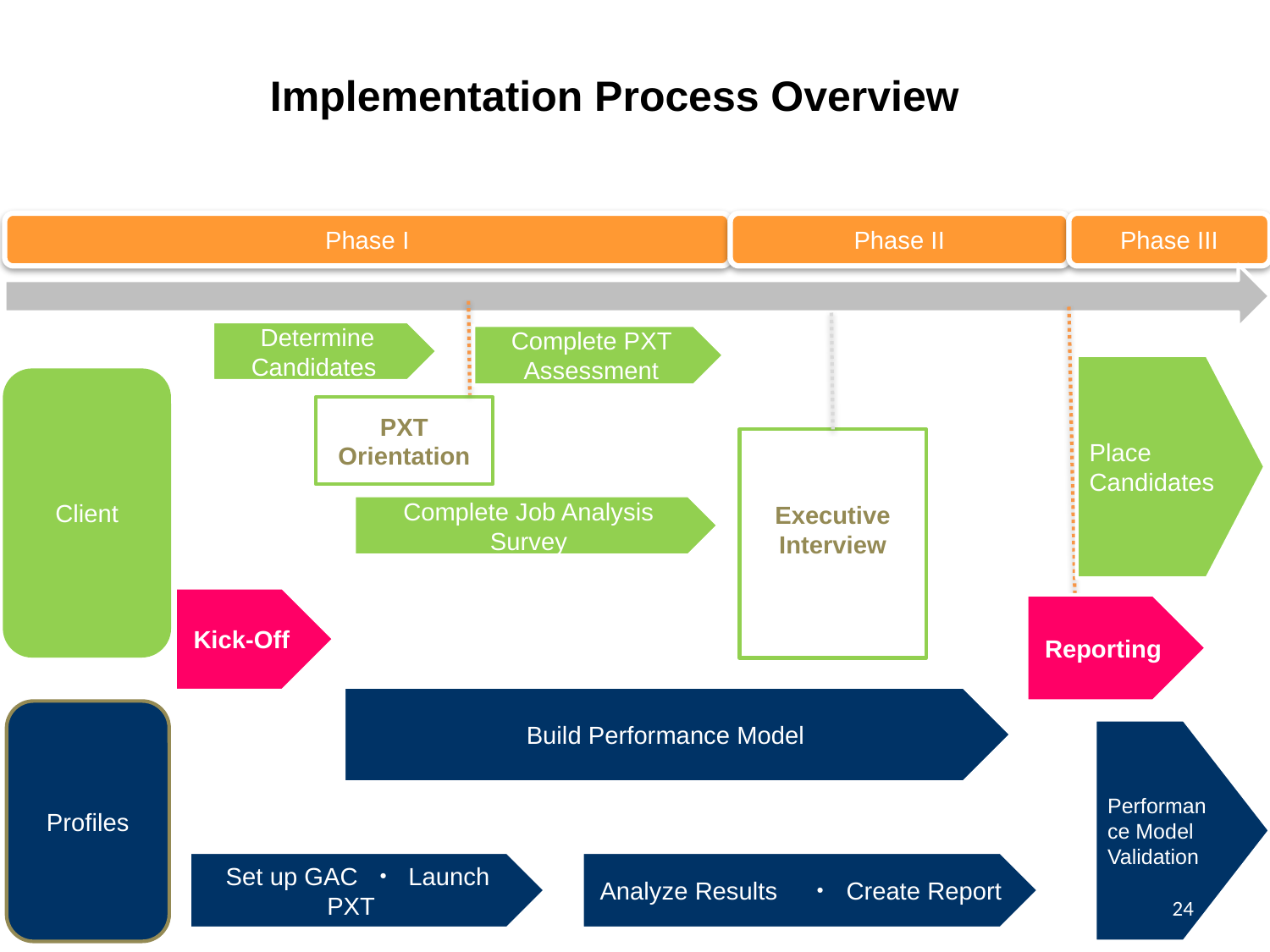

# Implementation Process Overview
Phase I
Phase II
Phase III

Determine Candidates
Complete PXT Assessment
Place Candidates
Client
PXT Orientation
Executive Interview

Complete Job Analysis Survey
Kick-Off
Reporting
Build Performance Model
Profiles
Performance Model Validation
Set up GAC ・ Launch PXT
Analyze Results　・ Create Report
24